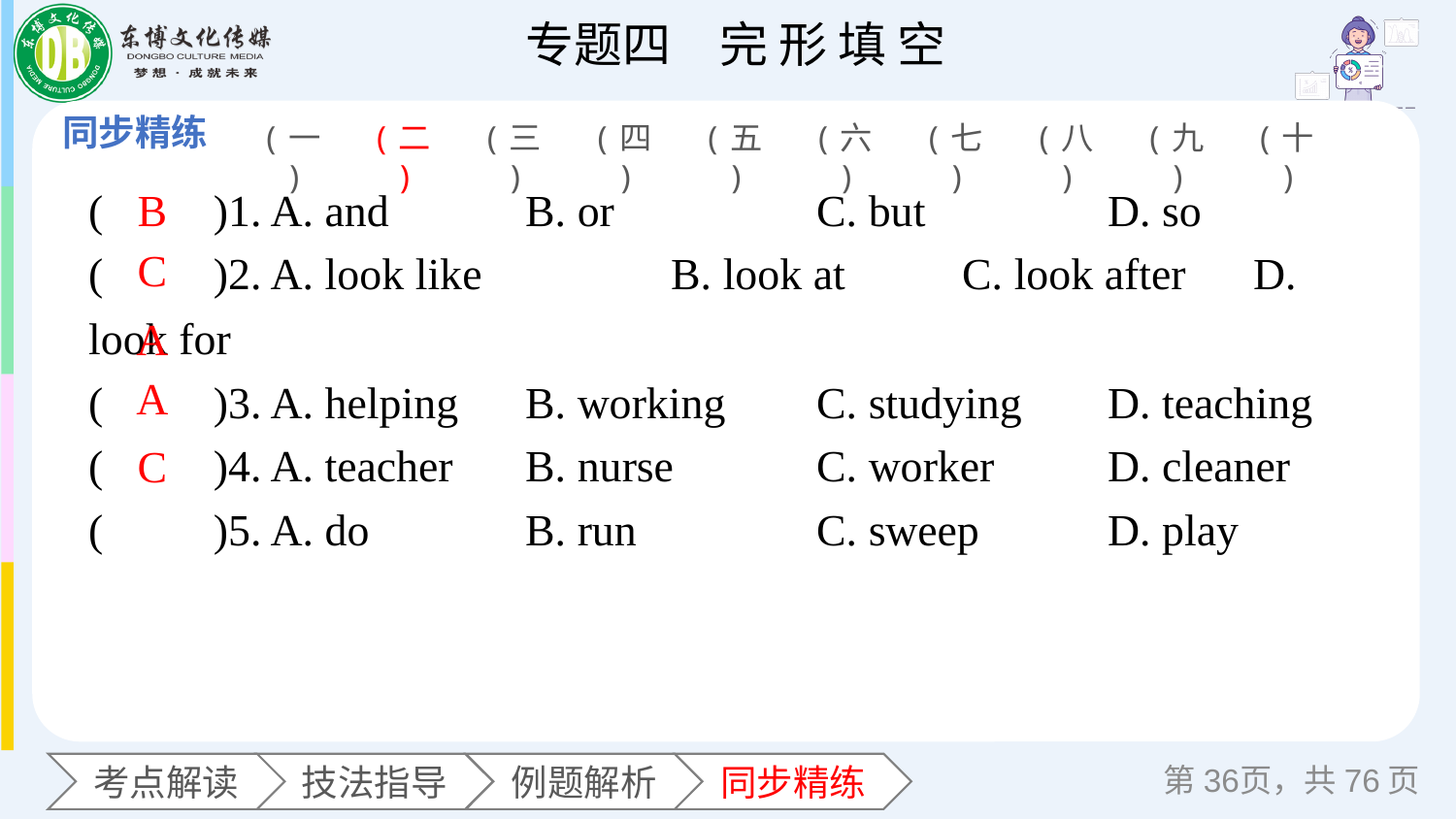

(一)
(二)
(三)
(四)
(五)
(六)
(七)
(八)
(九)
(十)
(　　)1. A. and    	B. or    		C. but    	D. so
(　　)2. A. look like    	B. look at    	C. look after    	D. look for
(　　)3. A. helping    	B. working    	C. studying    	D. teaching
(　　)4. A. teacher    	B. nurse    	C. worker    	D. cleaner
(　　)5. A. do    	B. run    	C. sweep    	D. play
B
C
A
A
C
第36页，共76页